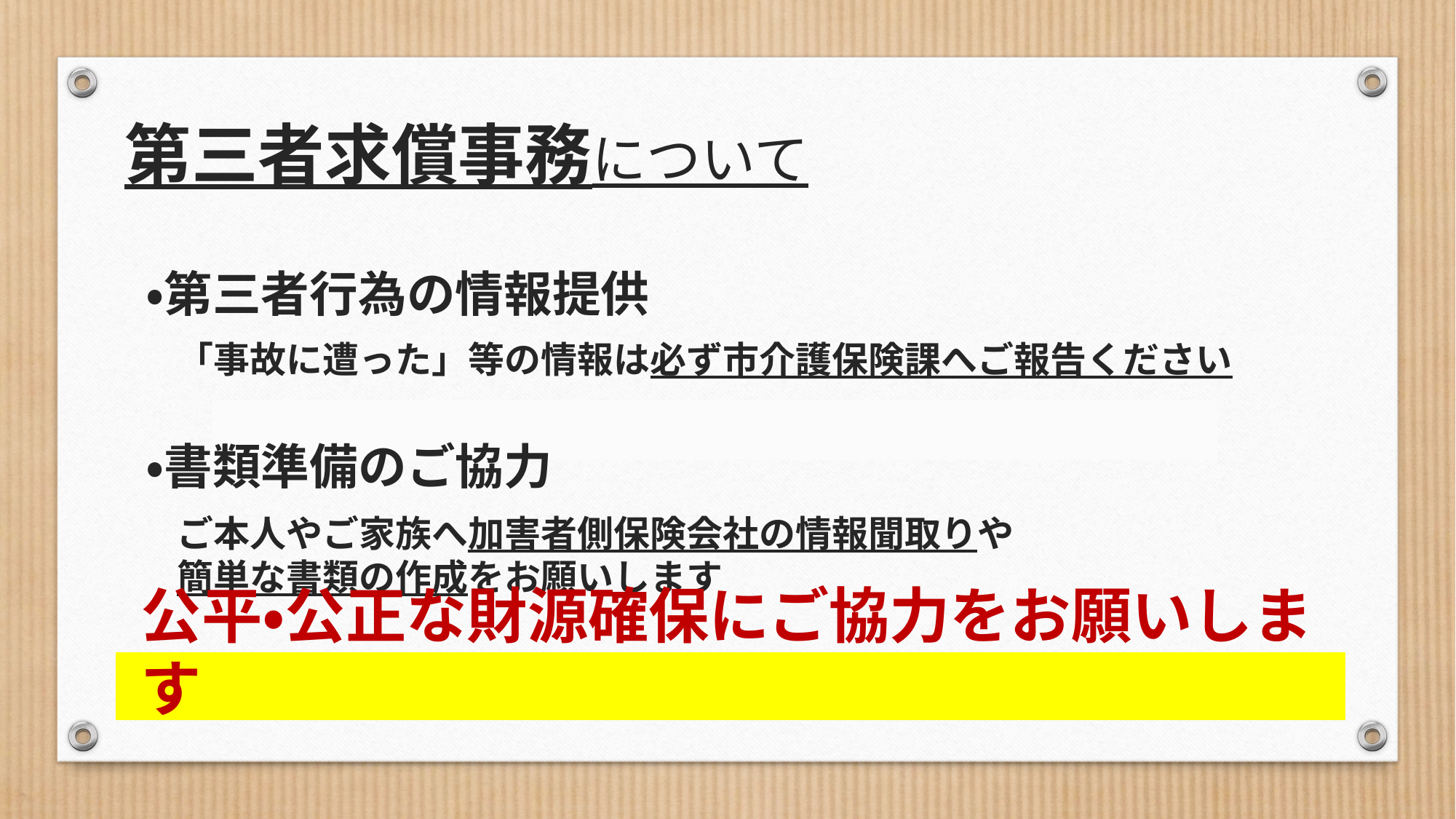

# 第三者求償事務について
・第三者行為の情報提供
「事故に遭った」等の情報は必ず市介護保険課へご報告ください

・書類準備のご協力
ご本人やご家族へ加害者側保険会社の情報聞取りや
簡単な書類の作成をお願いします
公平・公正な財源確保にご協力をお願いします